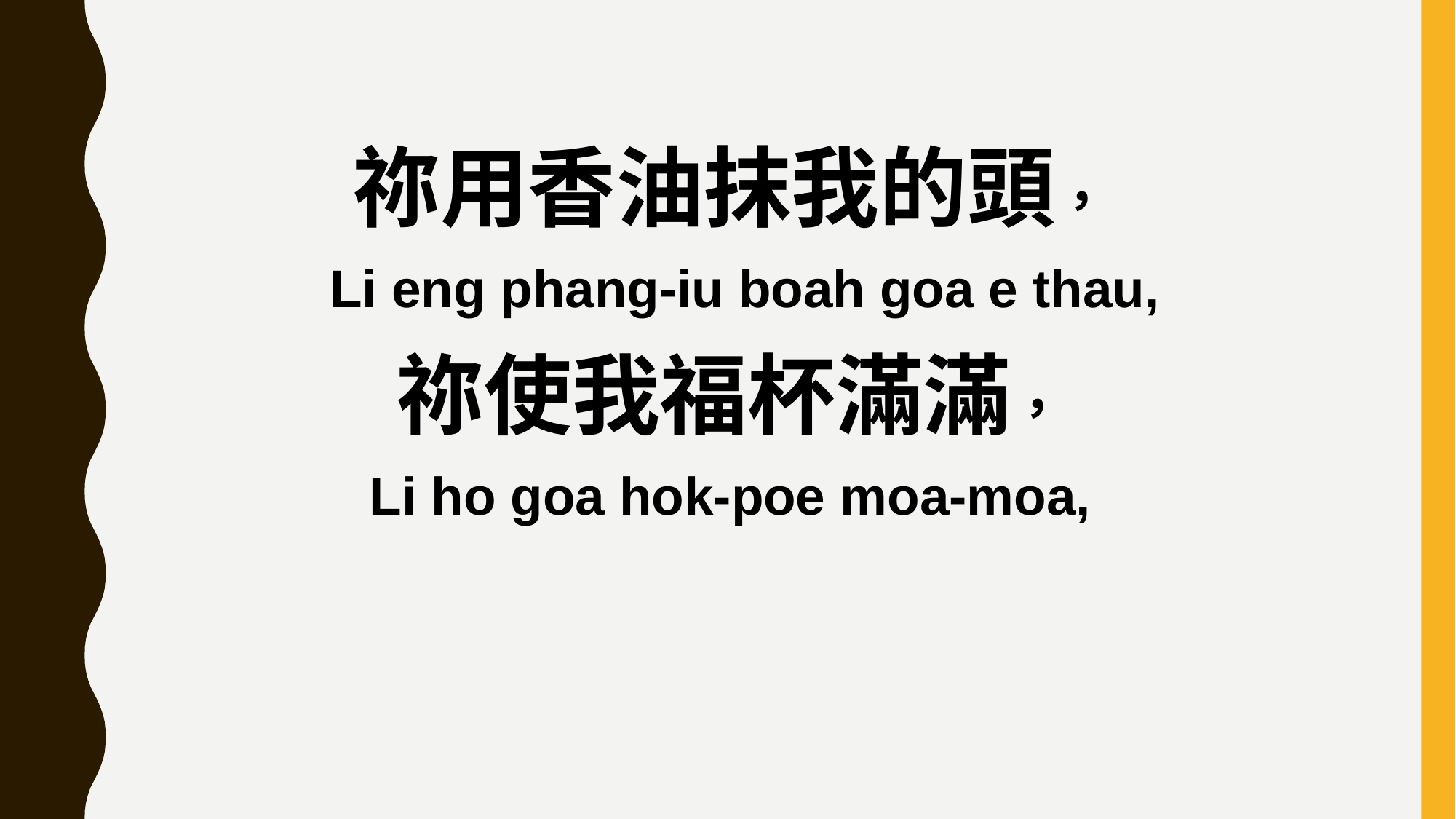

祢用香油抹我的頭，
  Li eng phang-iu boah goa e thau,
祢使我福杯滿滿，
Li ho goa hok-poe moa-moa,